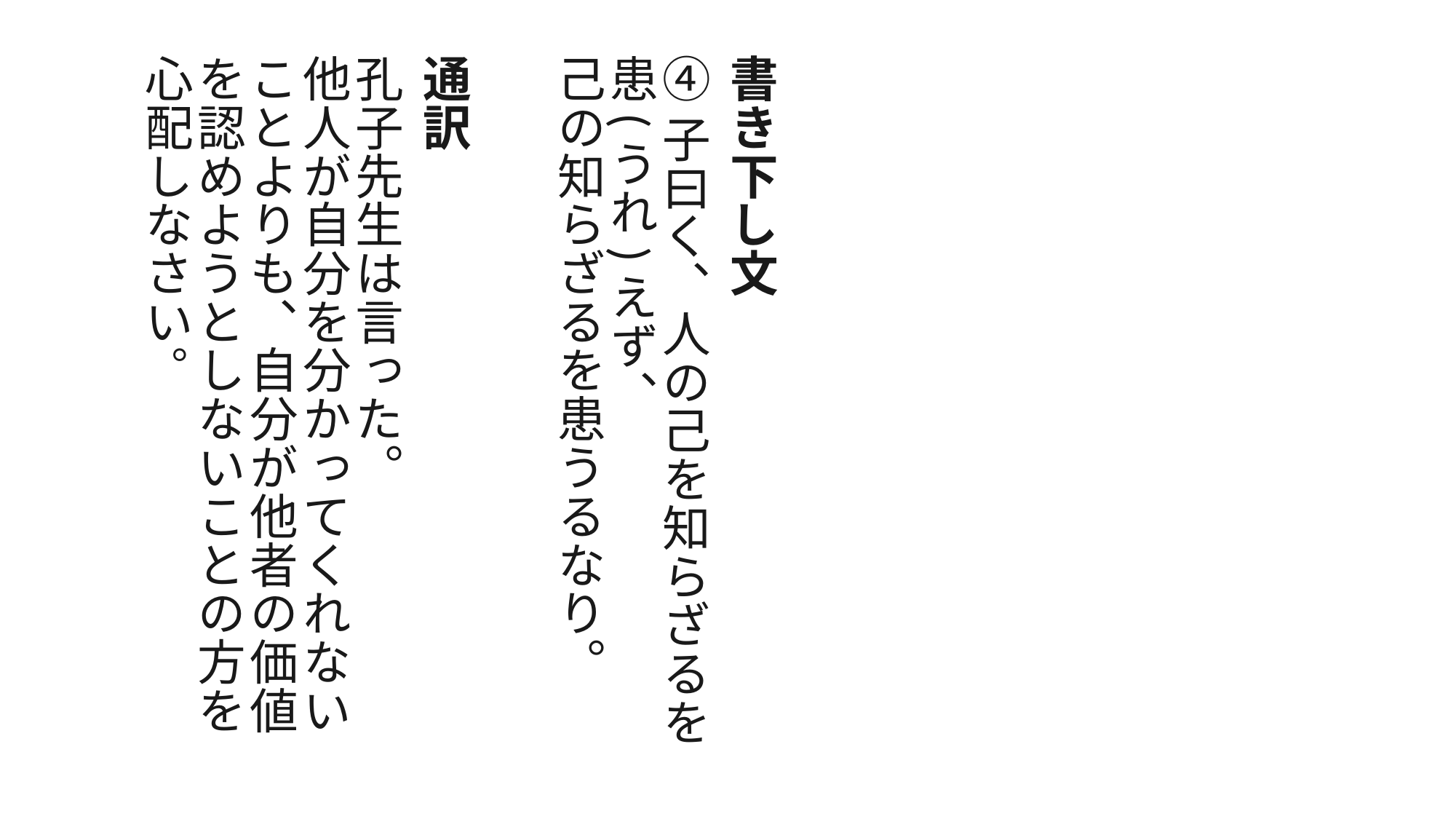

書き下し文
④子曰く、人の己を知らざるを患(うれ)えず、
己の知らざるを患うるなり。

通訳
孔子先生は言った。
他人が自分を分かってくれないことよりも、自分が他者の価値を認めようとしないことの方を心配しなさい。